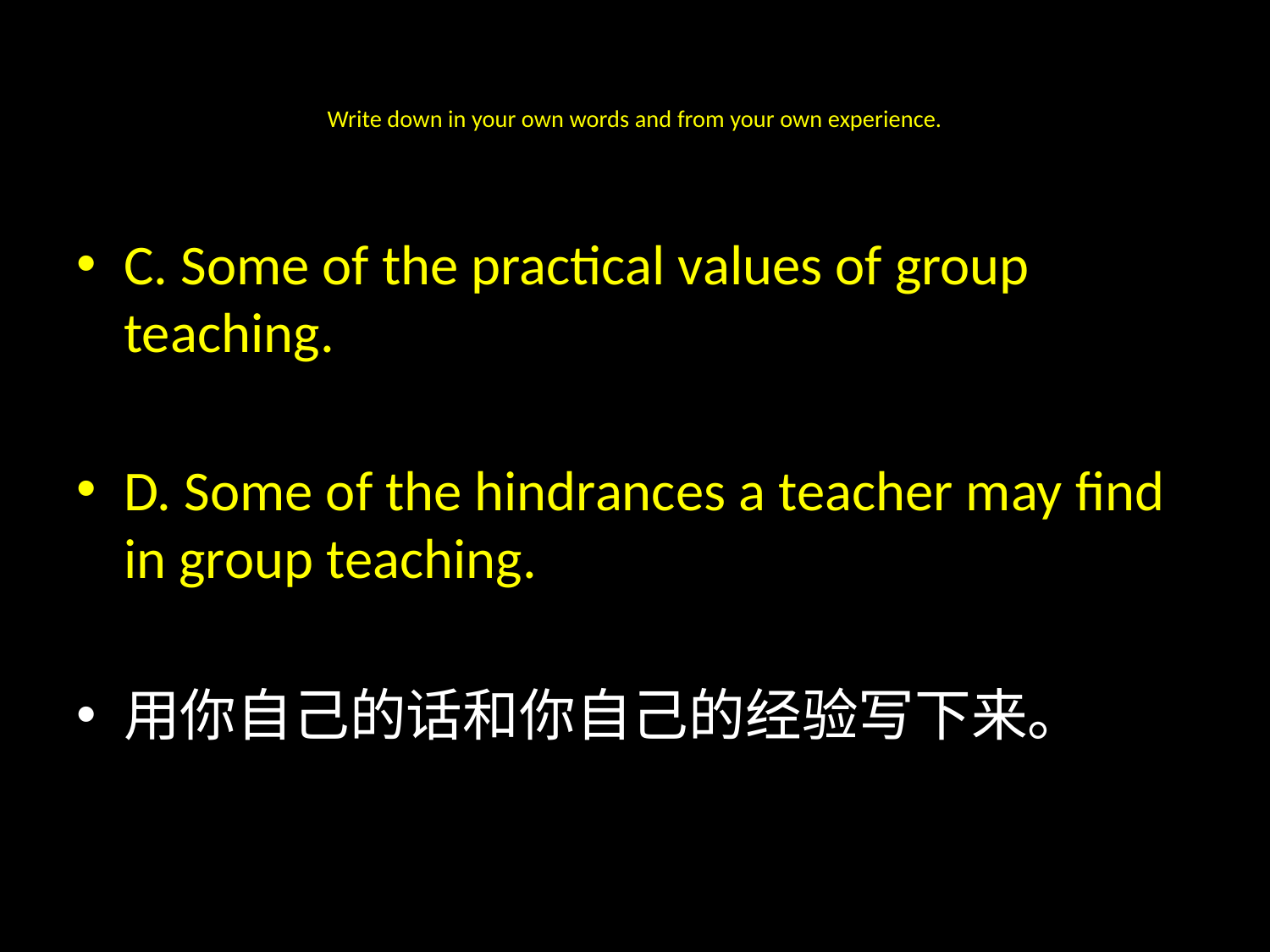

# Write down in your own words and from your own experience.
C. Some of the practical values of group teaching.

D. Some of the hindrances a teacher may find in group teaching.

用你自己的话和你自己的经验写下来。